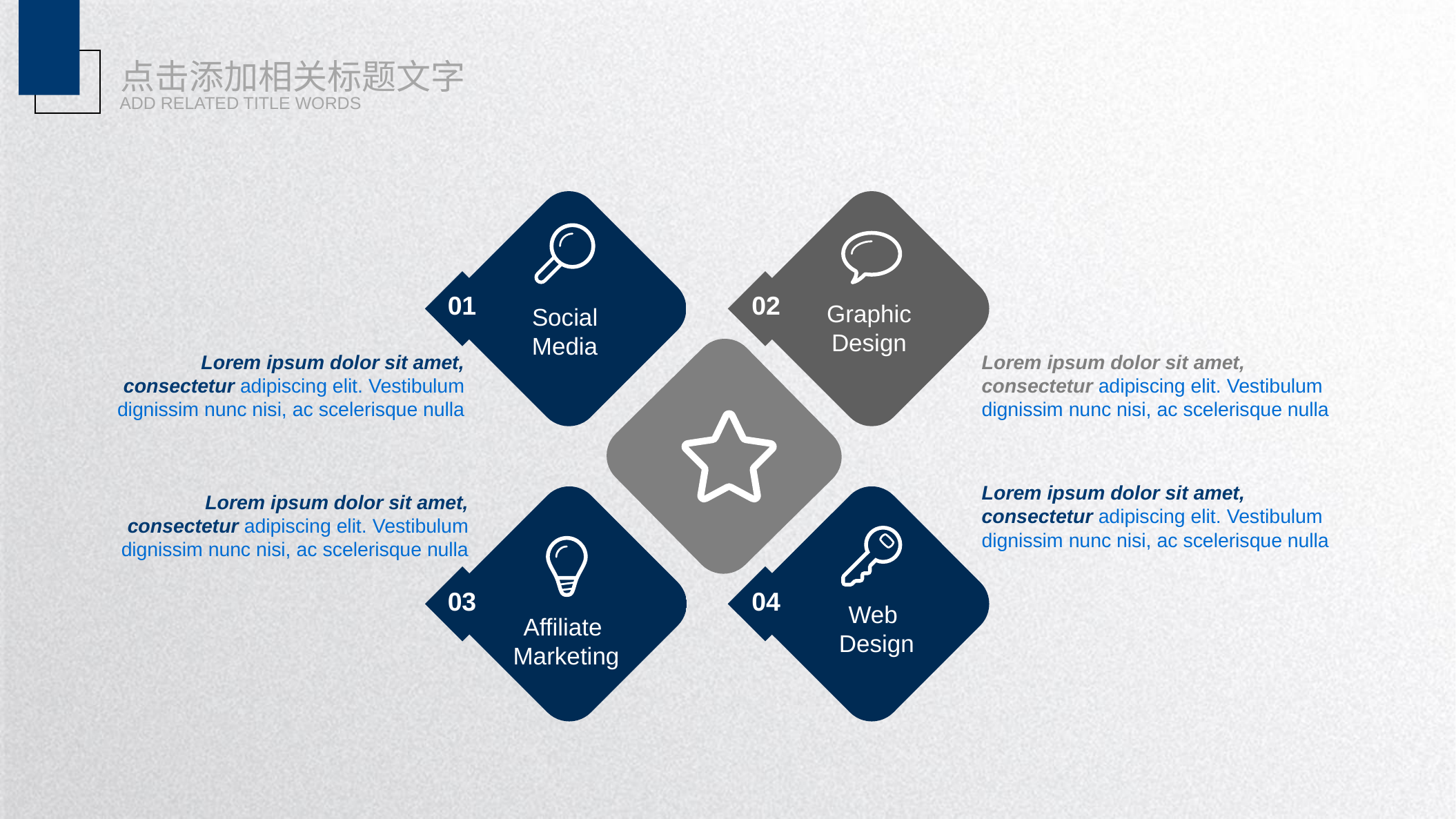

点击添加相关标题文字
ADD RELATED TITLE WORDS

02
Graphic
Design

01
Social
Media
Lorem ipsum dolor sit amet, consectetur adipiscing elit. Vestibulum dignissim nunc nisi, ac scelerisque nulla
Lorem ipsum dolor sit amet, consectetur adipiscing elit. Vestibulum dignissim nunc nisi, ac scelerisque nulla

Lorem ipsum dolor sit amet, consectetur adipiscing elit. Vestibulum dignissim nunc nisi, ac scelerisque nulla
Lorem ipsum dolor sit amet, consectetur adipiscing elit. Vestibulum dignissim nunc nisi, ac scelerisque nulla

03
Affiliate
Marketing

04
Web
Design